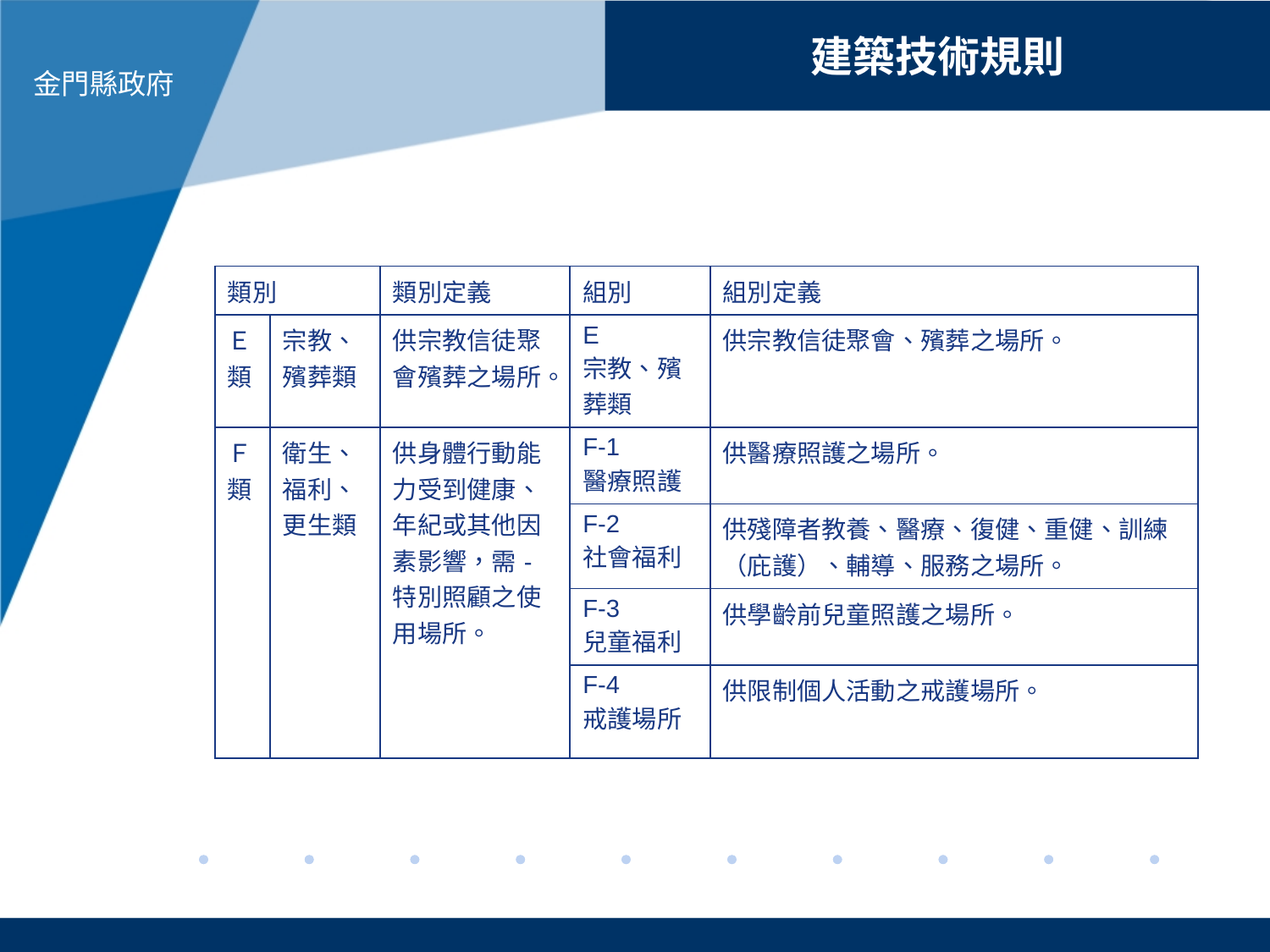

建築技術規則
| 類別 |  | 類別定義 | 組別 | 組別定義 |
| --- | --- | --- | --- | --- |
| Ｅ類 | 宗教、殯葬類 | 供宗教信徒聚會殯葬之場所。 | E  宗教、殯葬類 | 供宗教信徒聚會、殯葬之場所。 |
| Ｆ類 | 衛生、福利、更生類 | 供身體行動能力受到健康、年紀或其他因素影響，需-特別照顧之使用場所。 | F-1  醫療照護 | 供醫療照護之場所。 |
|  |  |  | F-2  社會福利 | 供殘障者教養、醫療、復健、重健、訓練（庇護）、輔導、服務之場所。 |
|  |  |  | F-3  兒童福利 | 供學齡前兒童照護之場所。 |
|  |  |  | F-4  戒護場所 | 供限制個人活動之戒護場所。 |